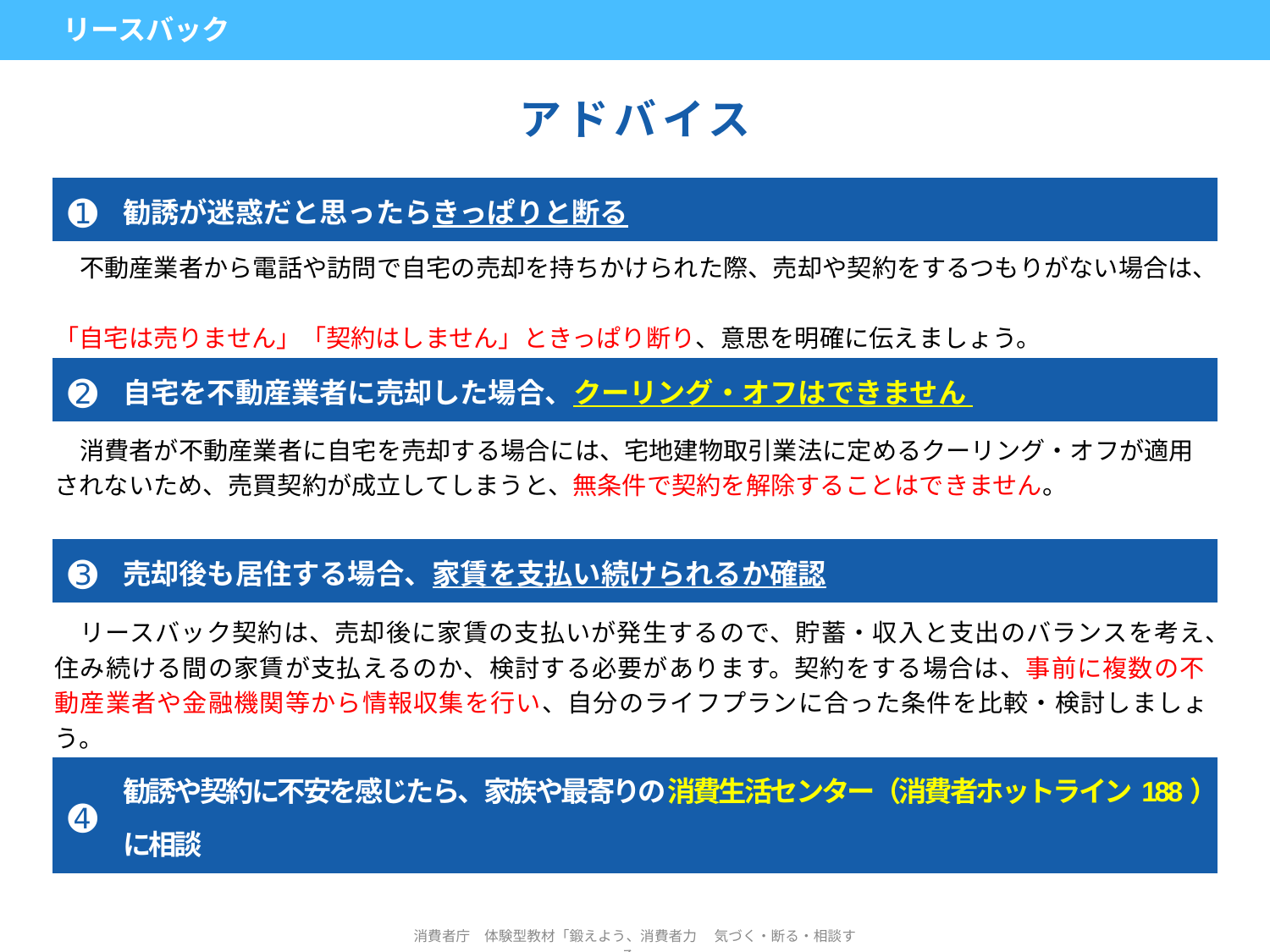

| リースバック |  |  |  |
| --- | --- | --- | --- |
アドバイス
| ➊ | 勧誘が迷惑だと思ったらきっぱりと断る |
| --- | --- |
不動産業者から電話や訪問で自宅の売却を持ちかけられた際、売却や契約をするつもりがない場合は、
「自宅は売りません」「契約はしません」ときっぱり断り、意思を明確に伝えましょう。
| ➋ | 自宅を不動産業者に売却した場合、クーリング・オフはできません |
| --- | --- |
消費者が不動産業者に自宅を売却する場合には、宅地建物取引業法に定めるクーリング・オフが適用されないため、売買契約が成立してしまうと、無条件で契約を解除することはできません。
| ➌ | 売却後も居住する場合、家賃を支払い続けられるか確認 |
| --- | --- |
リースバック契約は、売却後に家賃の支払いが発生するので、貯蓄・収入と支出のバランスを考え、住み続ける間の家賃が支払えるのか、検討する必要があります。契約をする場合は、事前に複数の不動産業者や金融機関等から情報収集を行い、自分のライフプランに合った条件を比較・検討しましょう。
| ➍ | 勧誘や契約に不安を感じたら、家族や最寄りの消費生活センター（消費者ホットライン188）に相談 |
| --- | --- |
勧誘や契約に不安を感じたら、家族や最寄りの消費生活センターに相談しましょう。